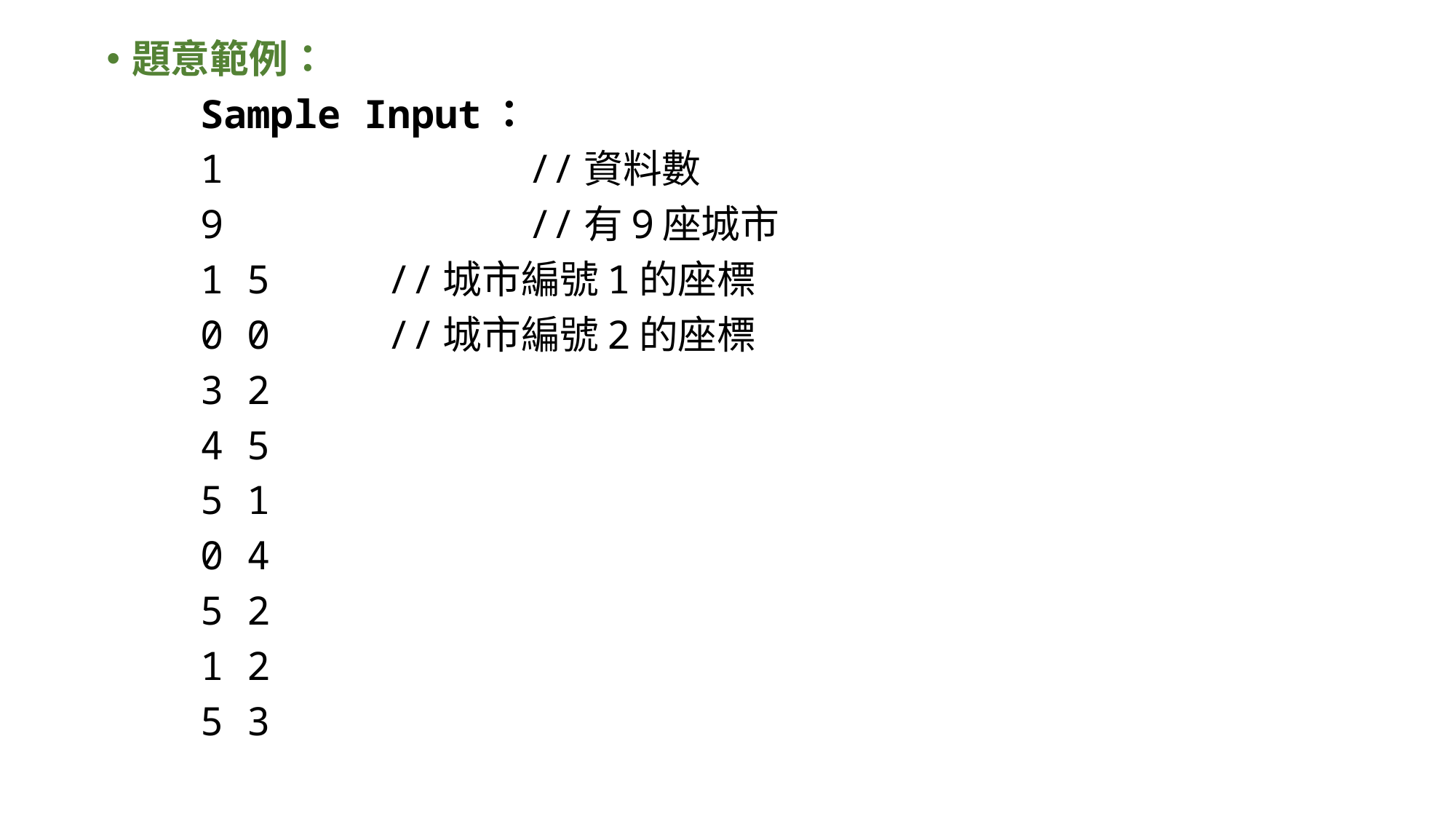

題意範例：
 	Sample Input：
	1             //資料數
	9             //有9座城市
	1 5 		    //城市編號1的座標
	0 0		    //城市編號2的座標
	3 2
	4 5
	5 1
	0 4
	5 2
	1 2
	5 3